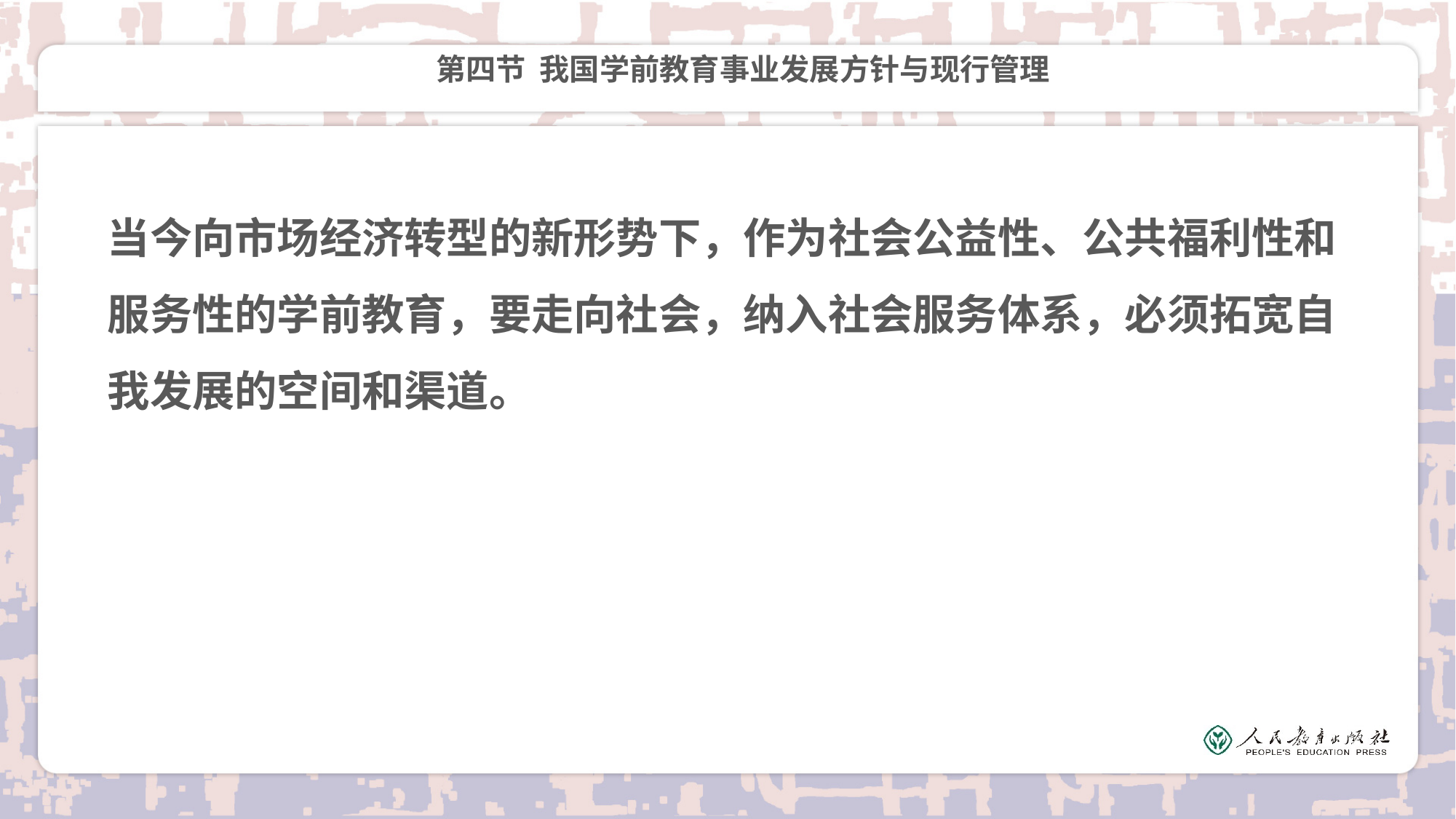

# 第四节  我国学前教育事业发展方针与现行管理
当今向市场经济转型的新形势下，作为社会公益性、公共福利性和服务性的学前教育，要走向社会，纳入社会服务体系，必须拓宽自我发展的空间和渠道。